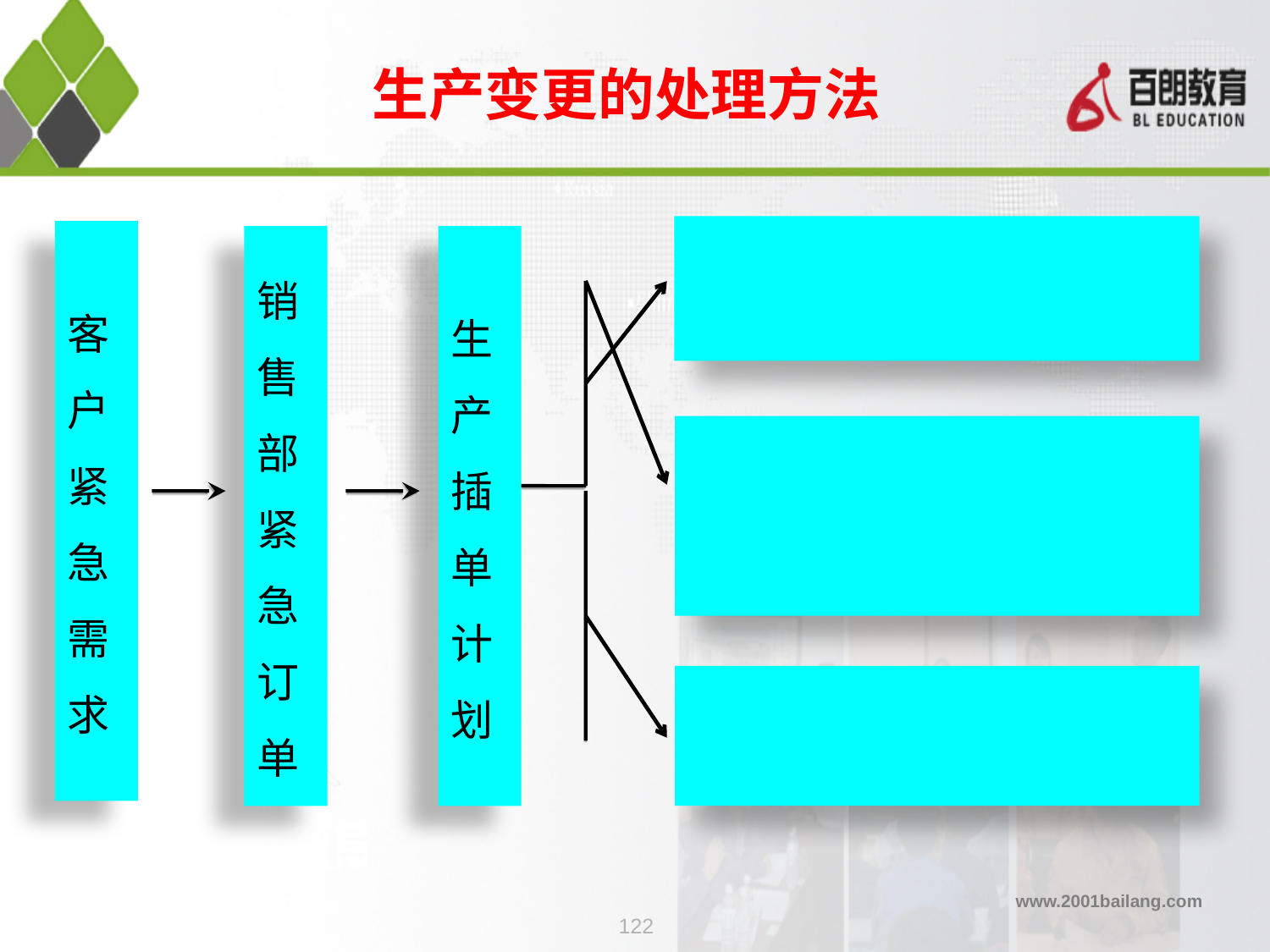

# 生产变更的处理方法

客
户
紧
急
需
求
销
售
部
紧
急
订
单
生
产
插
单
计
划

122